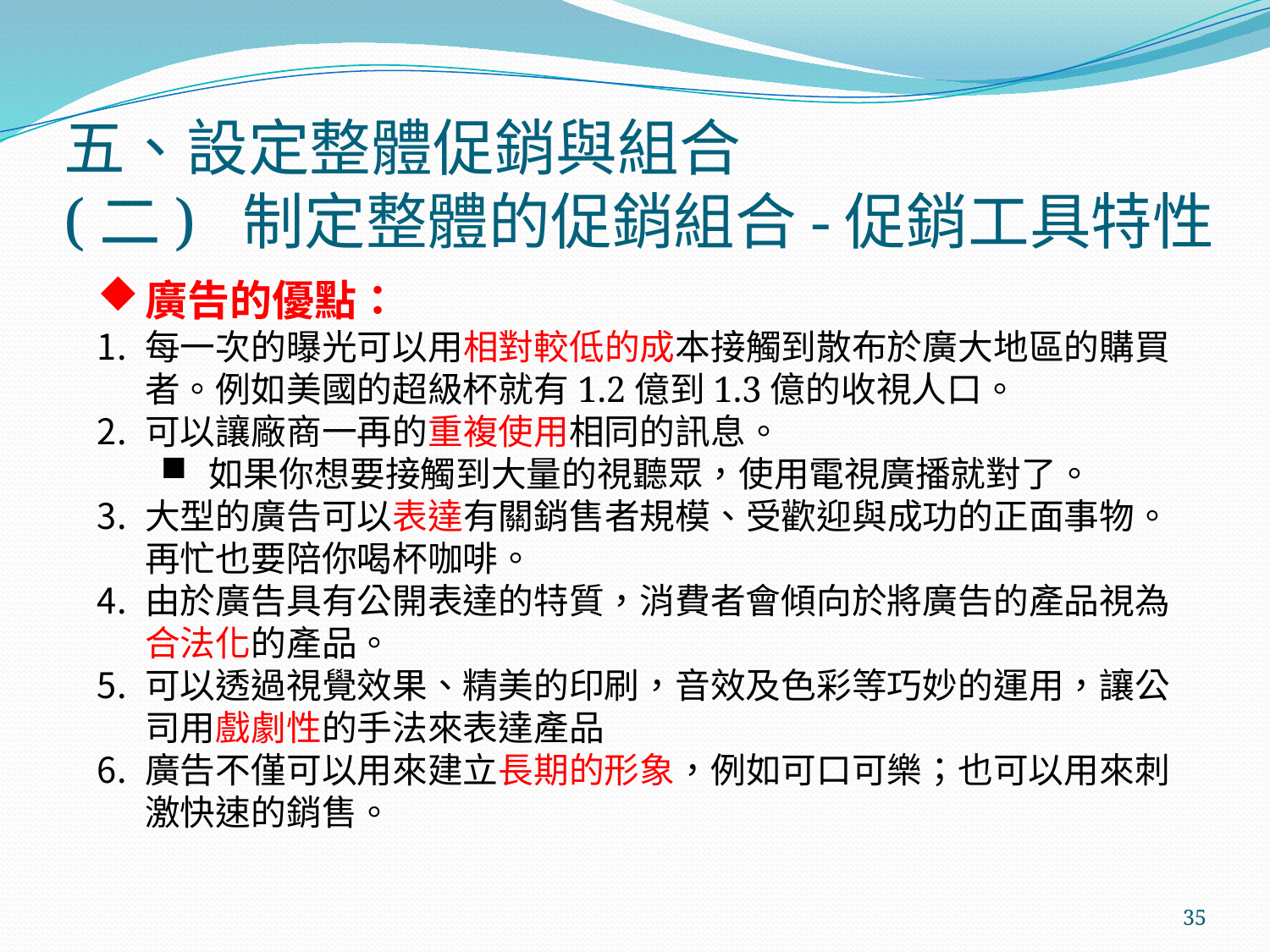

# 五、設定整體促銷與組合 (二)  制定整體的促銷組合-促銷工具特性
廣告的優點：
每一次的曝光可以用相對較低的成本接觸到散布於廣大地區的購買者。例如美國的超級杯就有1.2億到1.3億的收視人口。
可以讓廠商一再的重複使用相同的訊息。
如果你想要接觸到大量的視聽眾，使用電視廣播就對了。
大型的廣告可以表達有關銷售者規模、受歡迎與成功的正面事物。再忙也要陪你喝杯咖啡。
由於廣告具有公開表達的特質，消費者會傾向於將廣告的產品視為合法化的產品。
可以透過視覺效果、精美的印刷，音效及色彩等巧妙的運用，讓公司用戲劇性的手法來表達產品
廣告不僅可以用來建立長期的形象，例如可口可樂；也可以用來刺激快速的銷售。
35